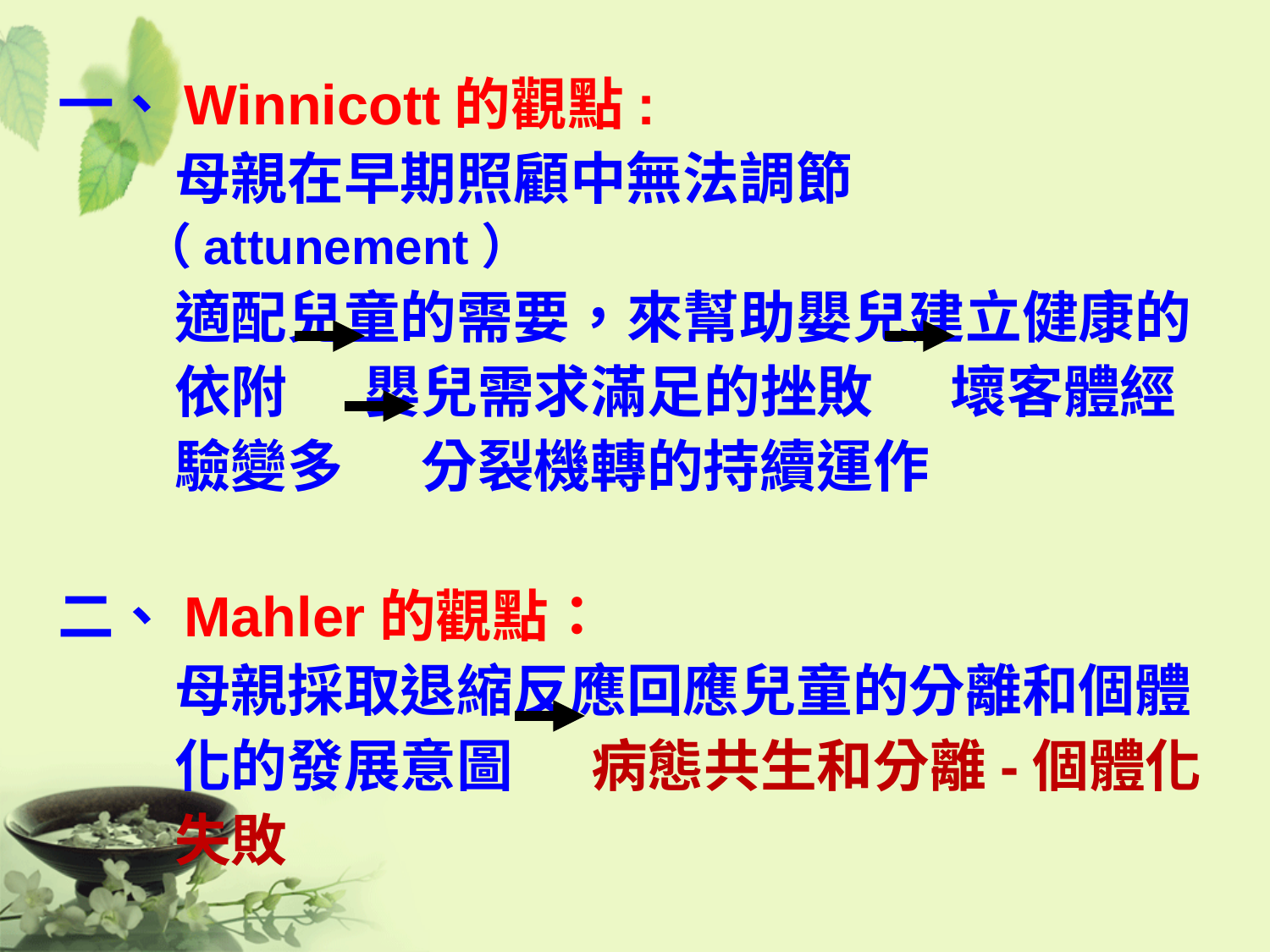

一、Winnicott的觀點:
        母親在早期照顧中無法調節（attunement）
        適配兒童的需要，來幫助嬰兒建立健康的
        依附      嬰兒需求滿足的挫敗      壞客體經
        驗變多      分裂機轉的持續運作

二、Mahler的觀點：
        母親採取退縮反應回應兒童的分離和個體
        化的發展意圖      病態共生和分離-個體化
        失敗